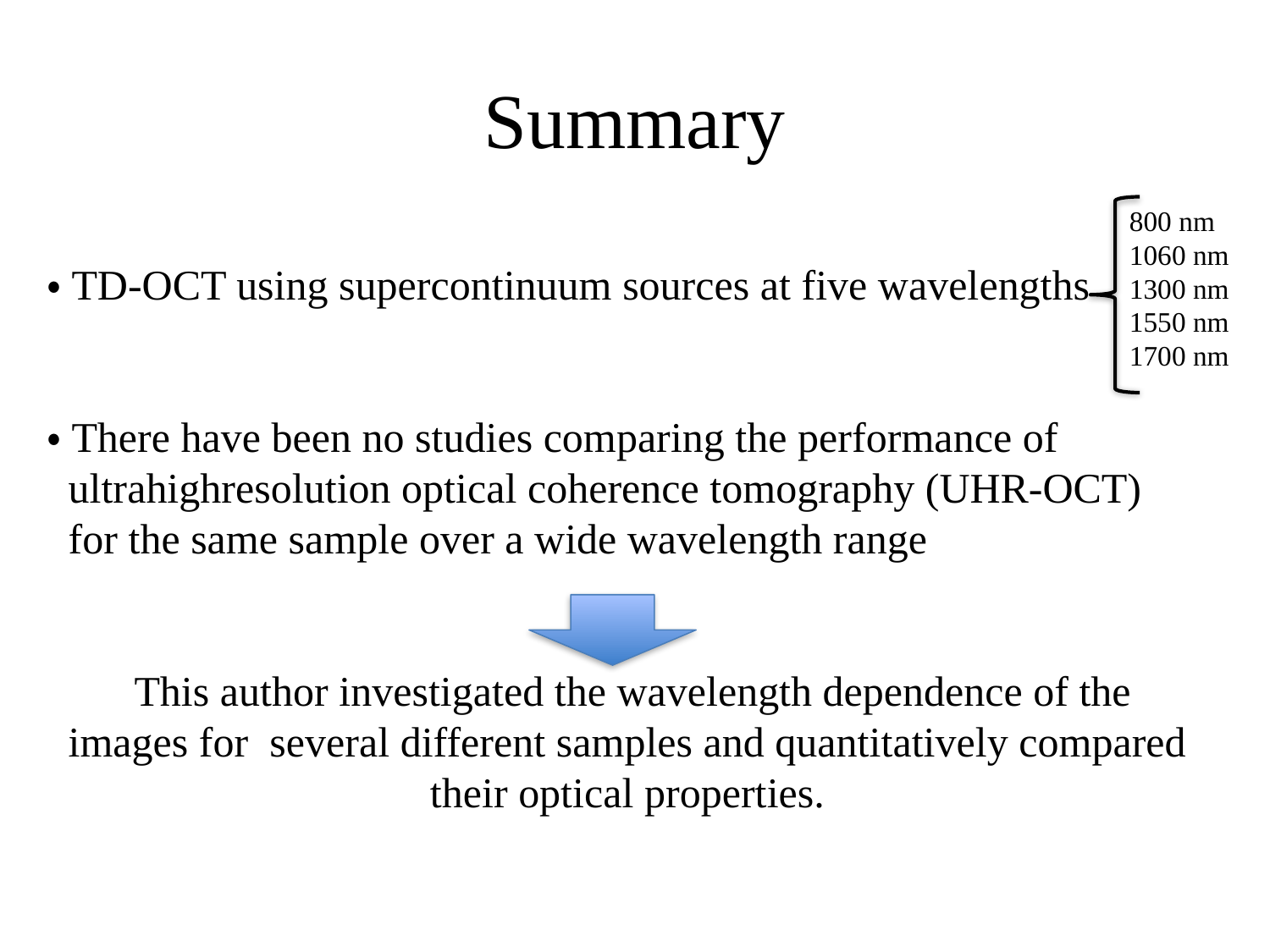

# Summary

800 nm
1060 nm
1300 nm
1550 nm
1700 nm

・TD-OCT using supercontinuum sources at five wavelengths

・There have been no studies comparing the performance of
  ultrahighresolution optical coherence tomography (UHR-OCT)
  for the same sample over a wide wavelength range

  This author investigated the wavelength dependence of the
  images for  several different samples and quantitatively compared
  their optical properties.